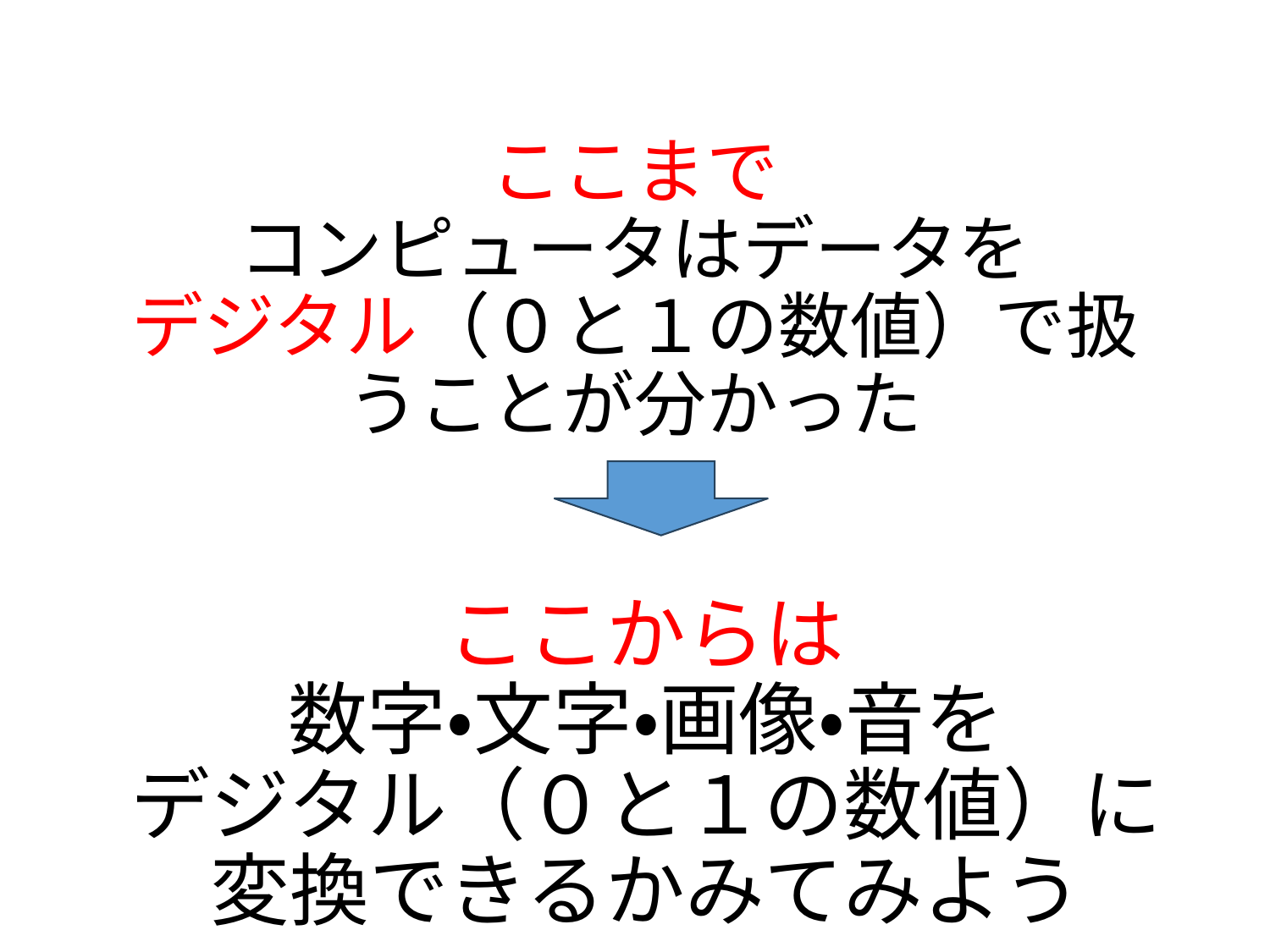

# ここまで コンピュータはデータを デジタル（０と１の数値）で扱うことが分かった

ここからは
数字・文字・画像・音を
デジタル（０と１の数値）に
変換できるかみてみよう